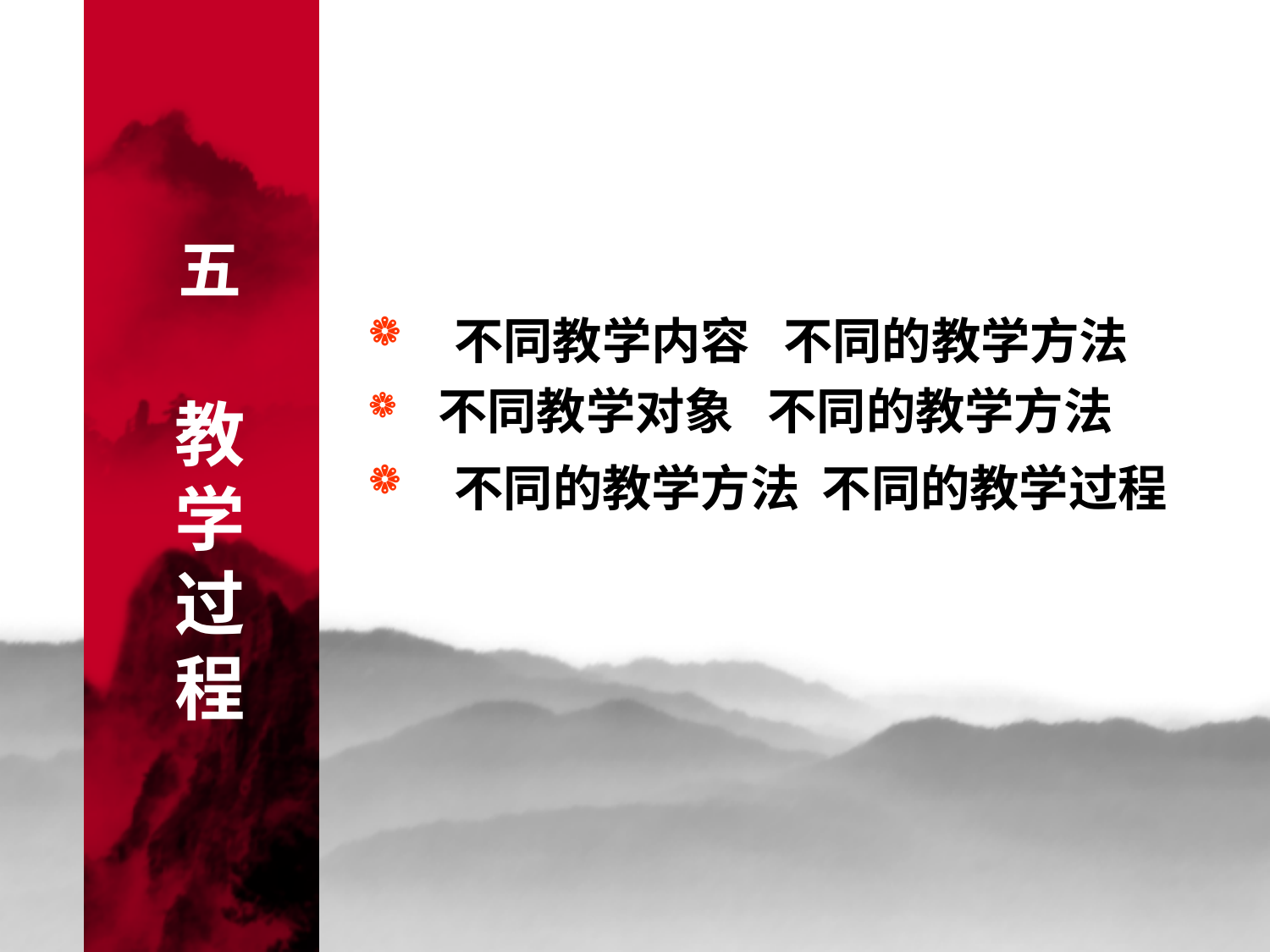

五
教
学
过
程
  不同教学内容   不同的教学方法
 不同教学对象   不同的教学方法
  不同的教学方法  不同的教学过程